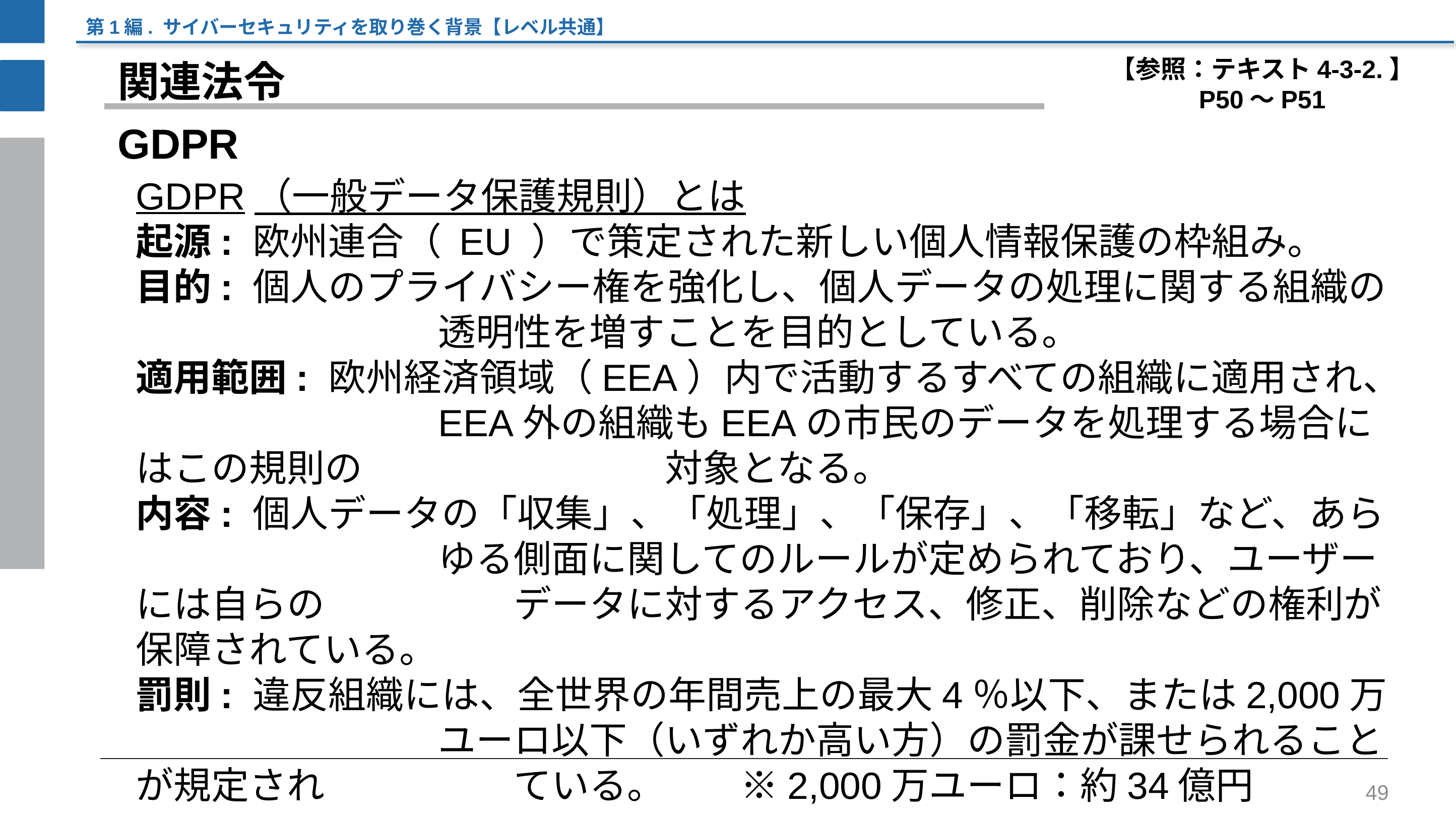

第1編. サイバーセキュリティを取り巻く背景【レベル共通】
【参照：テキスト4-3-2.】
P50～P51
関連法令
GDPR
GDPR（一般データ保護規則）とは
起源: 欧州連合（ EU ）で策定された新しい個人情報保護の枠組み。
目的: 個人のプライバシー権を強化し、個人データの処理に関する組織の				透明性を増すことを目的としている。
適用範囲: 欧州経済領域（EEA）内で活動するすべての組織に適用され、				EEA外の組織もEEAの市民のデータを処理する場合にはこの規則の				対象となる。
内容: 個人データの「収集」、「処理」、「保存」、「移転」など、あら				ゆる側面に関してのルールが定められており、ユーザーには自らの			データに対するアクセス、修正、削除などの権利が保障されている。
罰則: 違反組織には、全世界の年間売上の最大4％以下、または2,000万				ユーロ以下（いずれか高い方）の罰金が課せられることが規定され			ている。	※2,000万ユーロ：約34億円

49